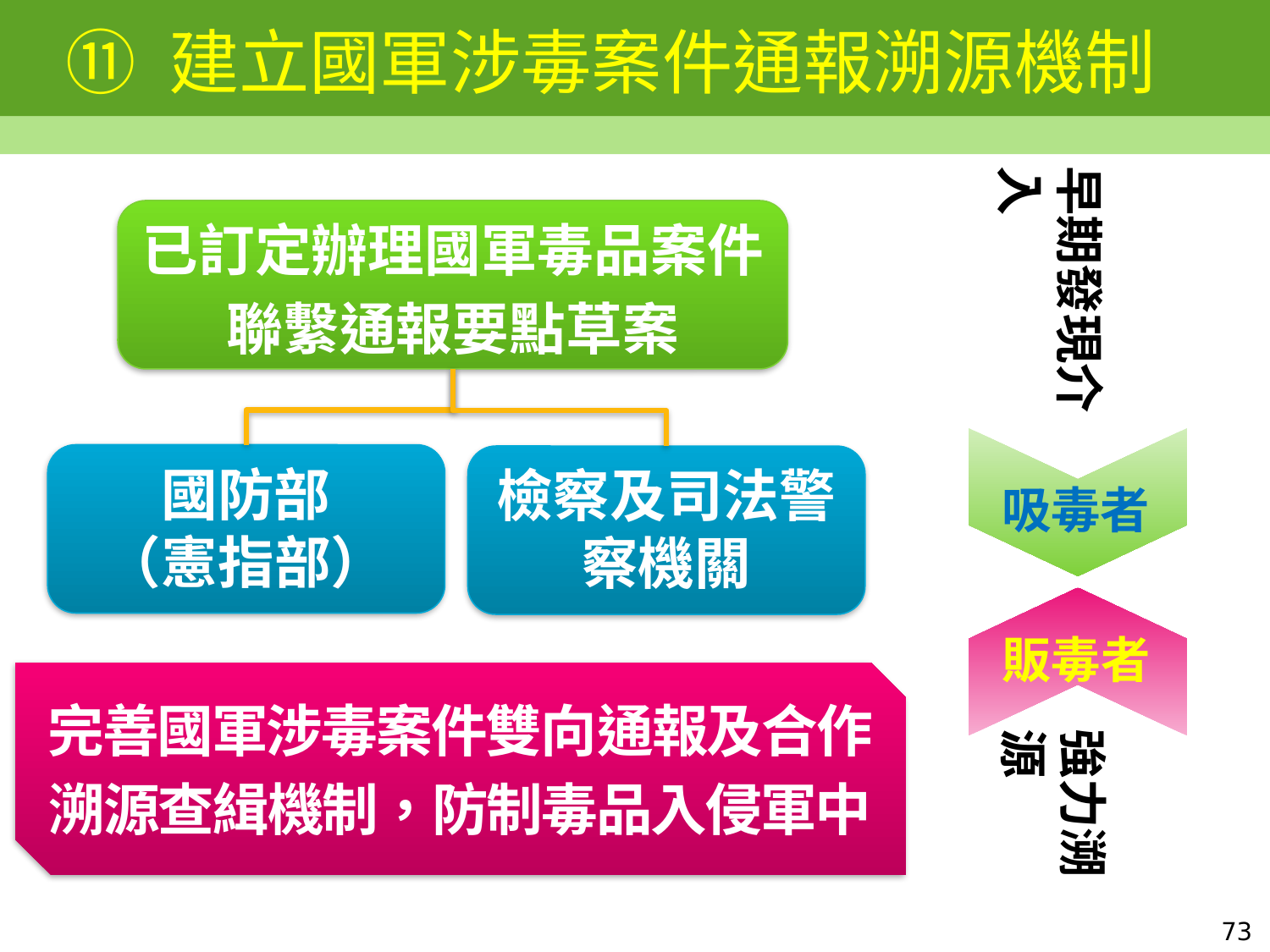

# ⑪ 建立國軍涉毒案件通報溯源機制
早期發現介入
已訂定辦理國軍毒品案件
聯繫通報要點草案
國防部
（憲指部）
檢察及司法警
察機關
完善國軍涉毒案件雙向通報及合作
溯源查緝機制，防制毒品入侵軍中

吸毒者

販毒者
強力溯源
73